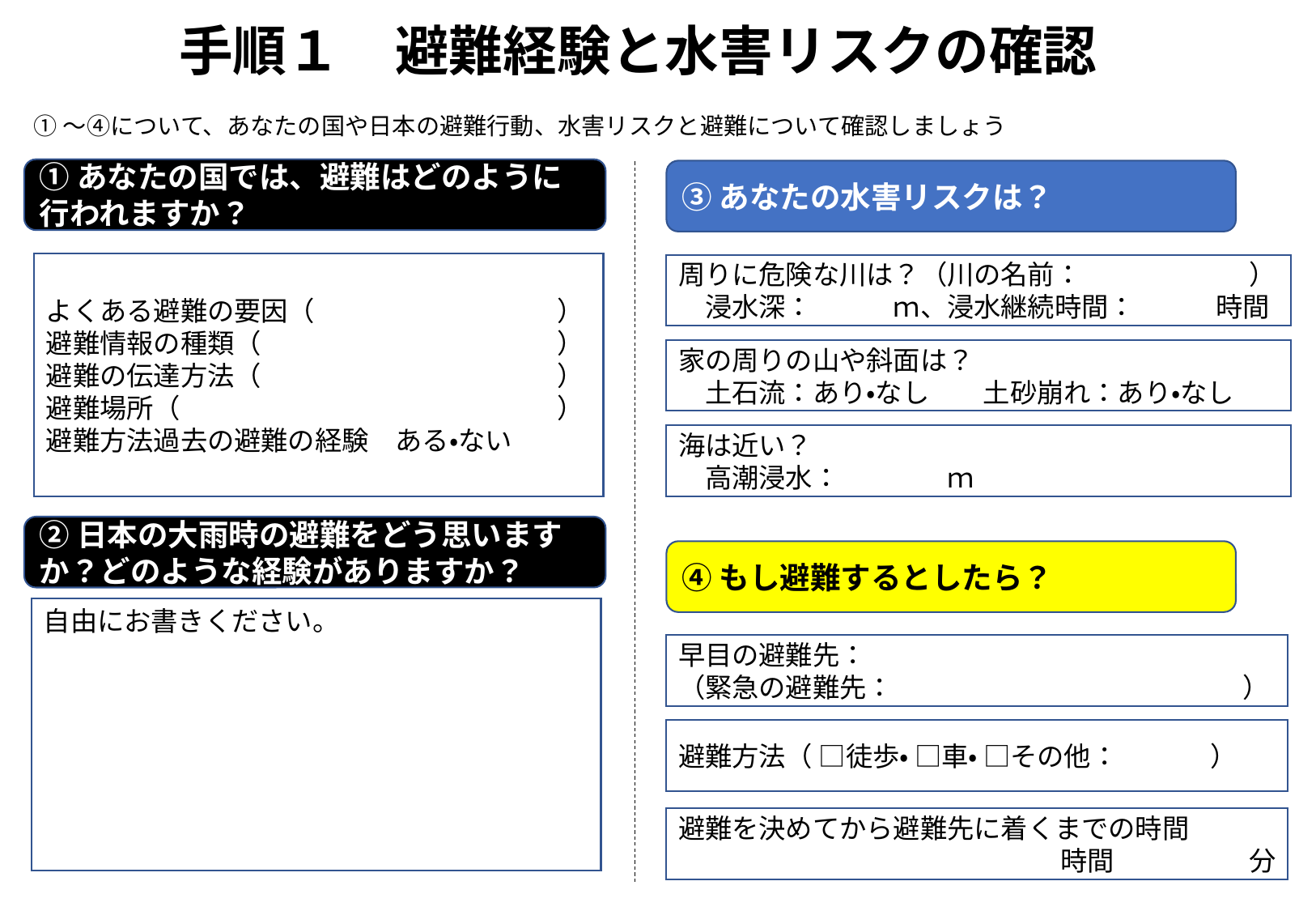

手順１　避難経験と水害リスクの確認
①～④について、あなたの国や日本の避難行動、水害リスクと避難について確認しましょう
①あなたの国では、避難はどのように行われますか？
③あなたの水害リスクは？
よくある避難の要因（　　　　　　　　　）
避難情報の種類（　　　　　　　　　　　）
避難の伝達方法（　　　　　　　　　　　）
避難場所（　　　　　　　　　　　　　　）
避難方法過去の避難の経験　ある・ない
周りに危険な川は？（川の名前：　　　　　 　）
　浸水深：　　　ｍ、浸水継続時間：　　　時間
家の周りの山や斜面は？
　土石流：あり・なし　　土砂崩れ：あり・なし
海は近い？
　高潮浸水：　　　　ｍ
②日本の大雨時の避難をどう思いますか？どのような経験がありますか？
④もし避難するとしたら？
自由にお書きください。
早目の避難先：
（緊急の避難先：　　　　　　　　　　　　　）
避難方法（ □徒歩・ □車・ □その他：  　　　）
避難を決めてから避難先に着くまでの時間
　　　　時間　　　　　分